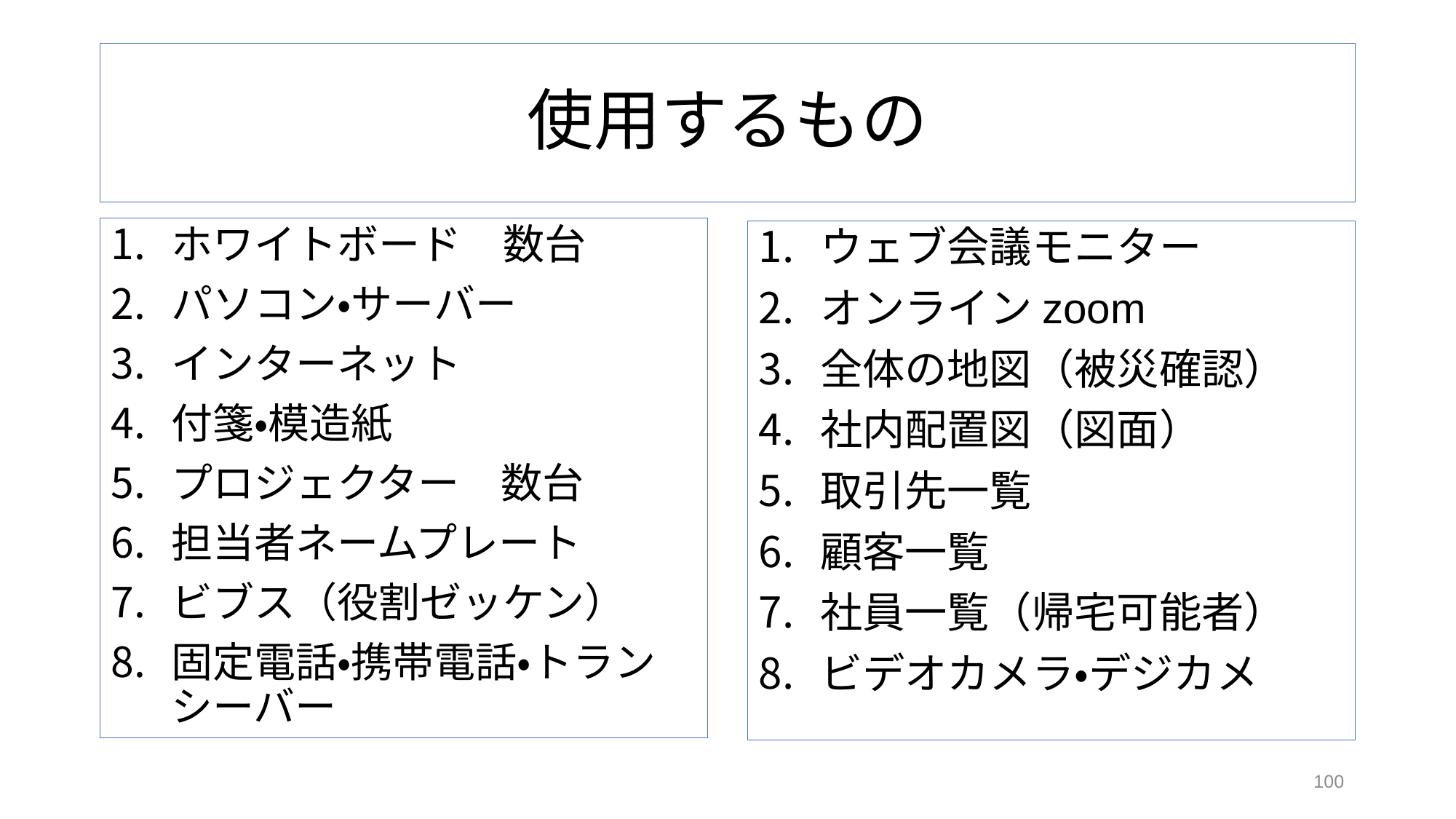

# 使用するもの
ホワイトボード　数台
パソコン・サーバー
インターネット
付箋・模造紙
プロジェクター　数台
担当者ネームプレート
ビブス（役割ゼッケン）
固定電話・携帯電話・トランシーバー
ウェブ会議モニター
オンラインzoom
全体の地図（被災確認）
社内配置図（図面）
取引先一覧
顧客一覧
社員一覧（帰宅可能者）
ビデオカメラ・デジカメ
100